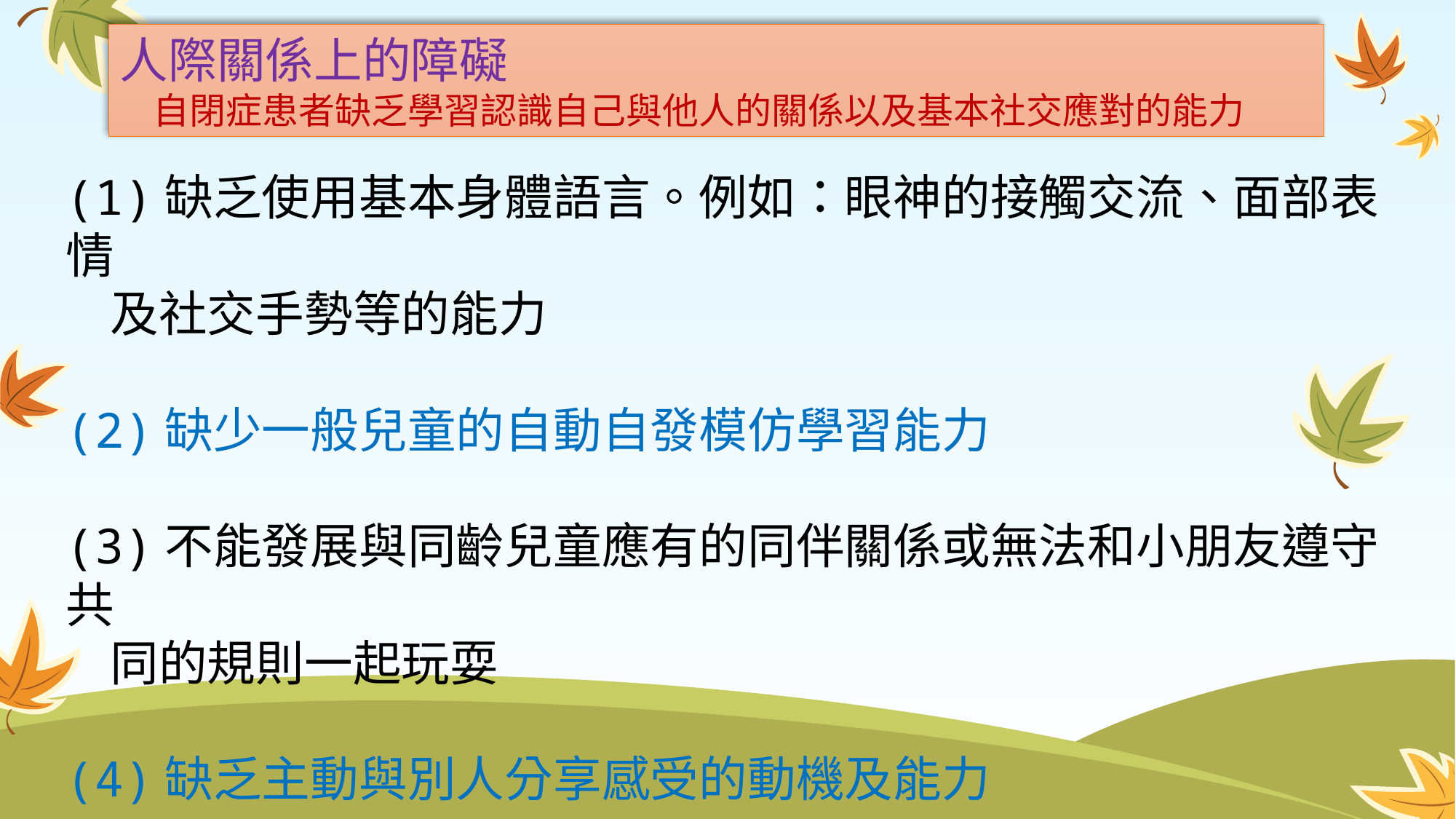

人際關係上的障礙
   自閉症患者缺乏學習認識自己與他人的關係以及基本社交應對的能力
(1)缺乏使用基本身體語言。例如：眼神的接觸交流、面部表情
   及社交手勢等的能力

(2)缺少一般兒童的自動自發模仿學習能力

(3)不能發展與同齡兒童應有的同伴關係或無法和小朋友遵守共
   同的規則一起玩耍

(4)缺乏主動與別人分享感受的動機及能力

(5)缺乏參與社交活動的動機及技巧，較喜愛獨個兒玩耍。